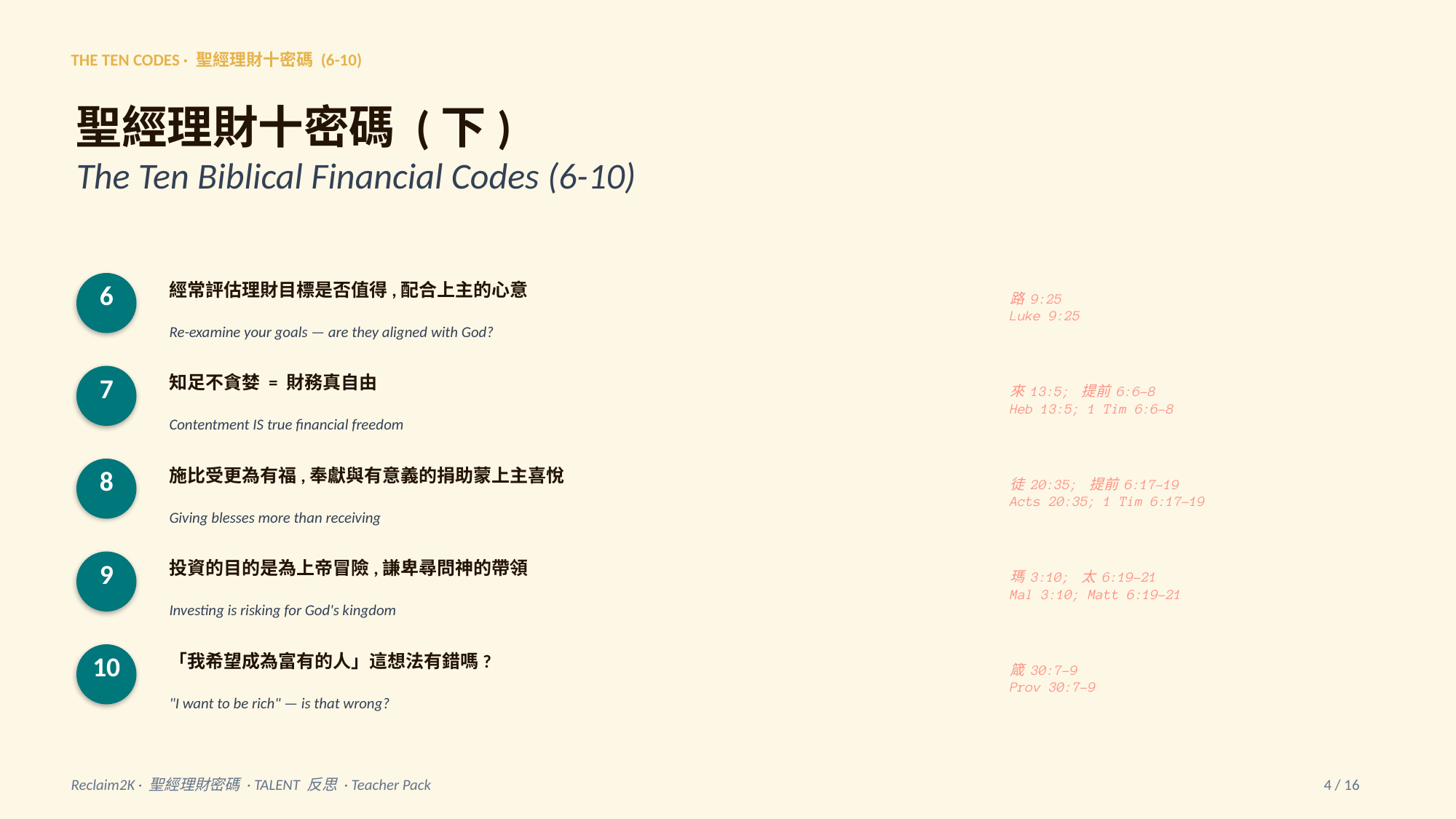

THE TEN CODES · 聖經理財十密碼 (6-10)
聖經理財十密碼 (下)
The Ten Biblical Financial Codes (6-10)

6
經常評估理財目標是否值得,配合上主的心意
路 9:25
Luke 9:25
Re-examine your goals — are they aligned with God?

7
知足不貪婪 = 財務真自由
來 13:5; 提前 6:6-8
Heb 13:5; 1 Tim 6:6-8
Contentment IS true financial freedom

8
施比受更為有福,奉獻與有意義的捐助蒙上主喜悅
徒 20:35; 提前 6:17-19
Acts 20:35; 1 Tim 6:17-19
Giving blesses more than receiving

9
投資的目的是為上帝冒險,謙卑尋問神的帶領
瑪 3:10; 太 6:19-21
Mal 3:10; Matt 6:19-21
Investing is risking for God's kingdom

10
「我希望成為富有的人」這想法有錯嗎?
箴 30:7-9
Prov 30:7-9
"I want to be rich" — is that wrong?
Reclaim2K · 聖經理財密碼 · TALENT 反思 · Teacher Pack
4 / 16